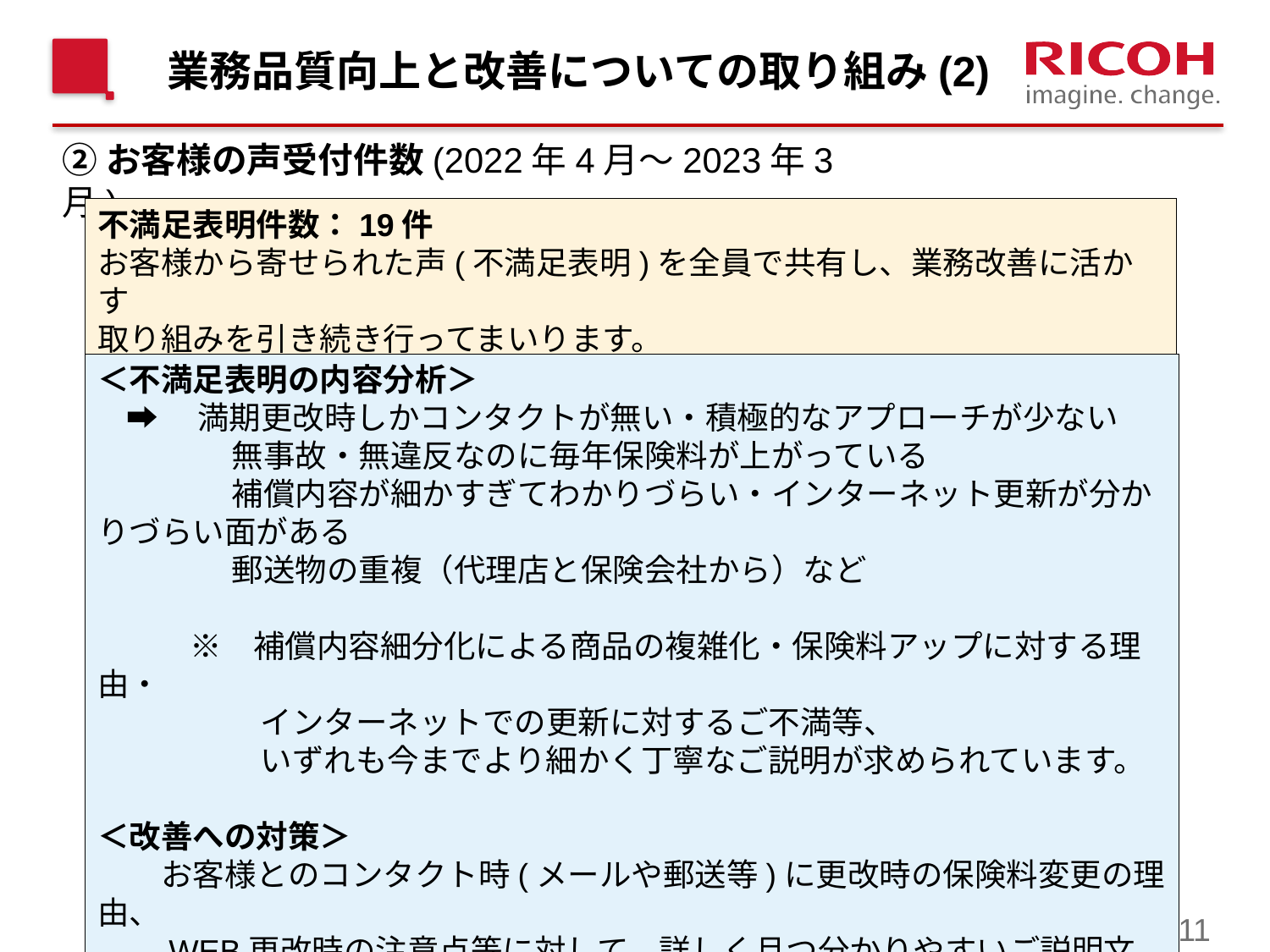

# 業務品質向上と改善についての取り組み(2)
②お客様の声受付件数(2022年4月～2023年3月)
不満足表明件数：19件
お客様から寄せられた声(不満足表明)を全員で共有し、業務改善に活かす
取り組みを引き続き行ってまいります。
＜不満足表明の内容分析＞
    ➡　満期更改時しかコンタクトが無い・積極的なアプローチが少ない
　　　　 無事故・無違反なのに毎年保険料が上がっている
　　　　 補償内容が細かすぎてわかりづらい・インターネット更新が分かりづらい面がある
　　　　 郵送物の重複（代理店と保険会社から）など

　　    ※　補償内容細分化による商品の複雑化・保険料アップに対する理由・
　　　　     インターネットでの更新に対するご不満等、
　　　　     いずれも今までより細かく丁寧なご説明が求められています。

＜改善への対策＞
　　お客様とのコンタクト時(メールや郵送等)に更改時の保険料変更の理由、
　　WEB更改時の注意点等に対して、詳しく且つ分かりやすいご説明文を作成や、
　　ご案内方法などについて検討いたしてまいります。
11